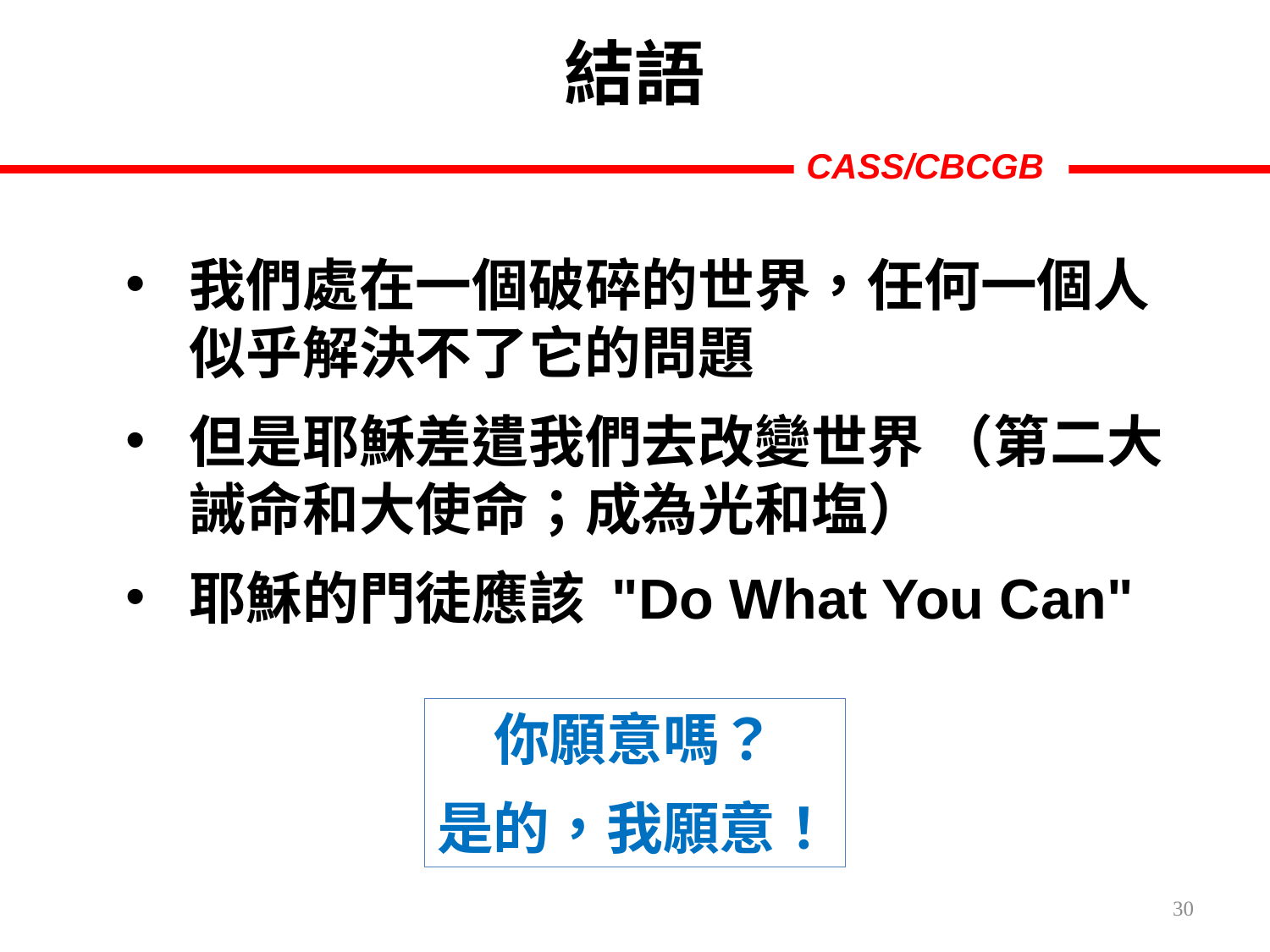

結語
我們處在一個破碎的世界，任何一個人似乎解決不了它的問題
但是耶穌差遣我們去改變世界 （第二大誡命和大使命；成為光和塩）
耶穌的門徒應該 "Do What You Can"
你願意嗎？
是的，我願意！
30